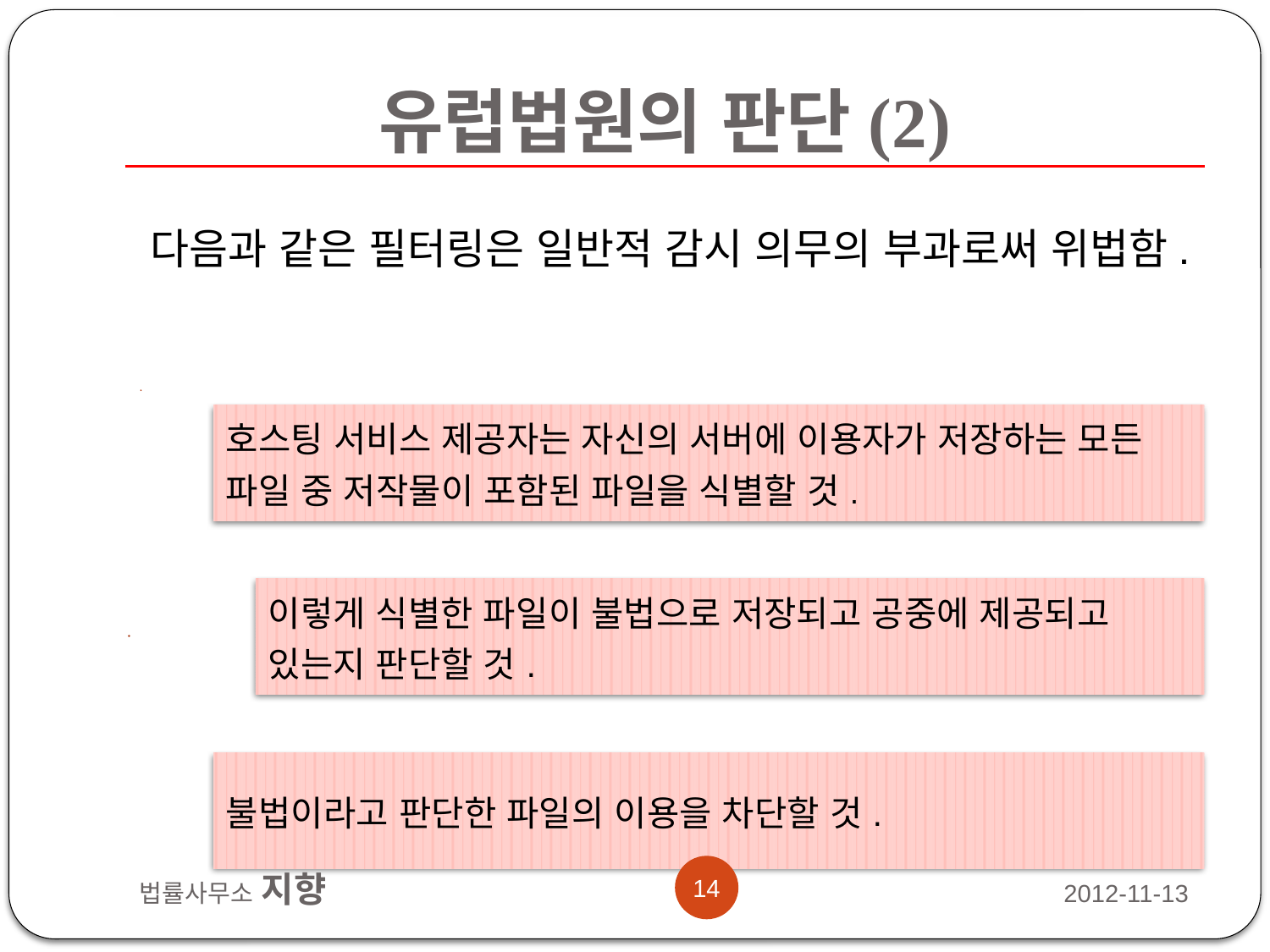

# 유럽법원의 판단(2)
다음과 같은 필터링은 일반적 감시 의무의 부과로써 위법함.
호스팅 서비스 제공자는 자신의 서버에 이용자가 저장하는 모든 파일 중 저작물이 포함된 파일을 식별할 것.
이렇게 식별한 파일이 불법으로 저장되고 공중에 제공되고 있는지 판단할 것.
불법이라고 판단한 파일의 이용을 차단할 것.
14
법률사무소 지향
2012-11-13